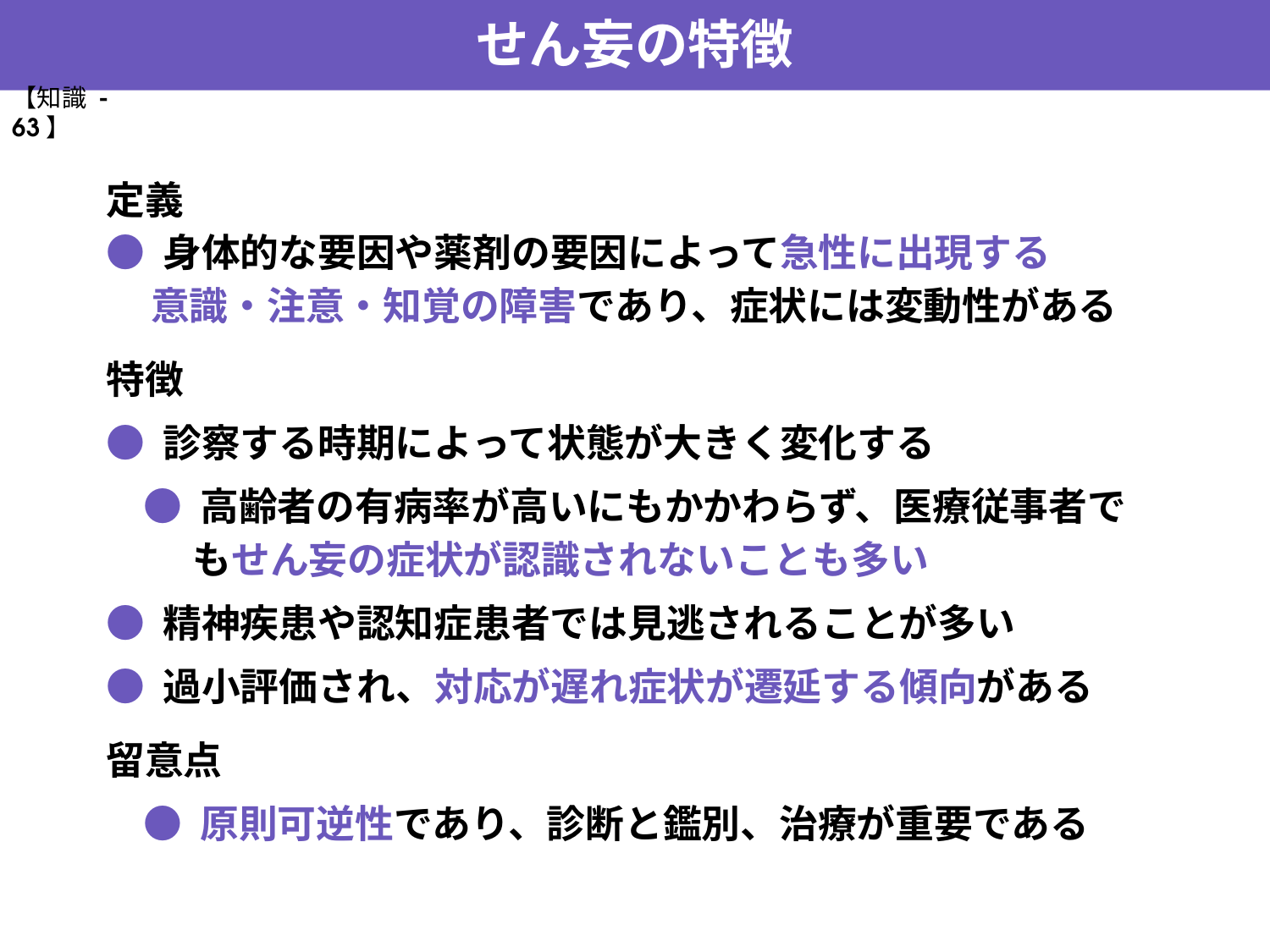

せん妄の特徴
【知識 -63】
定義
● 身体的な要因や薬剤の要因によって急性に出現する
    意識・注意・知覚の障害であり、症状には変動性がある
特徴
● 診察する時期によって状態が大きく変化する
● 高齢者の有病率が高いにもかかわらず、医療従事者でもせん妄の症状が認識されないことも多い
● 精神疾患や認知症患者では見逃されることが多い
● 過小評価され、対応が遅れ症状が遷延する傾向がある
留意点
● 原則可逆性であり、診断と鑑別、治療が重要である